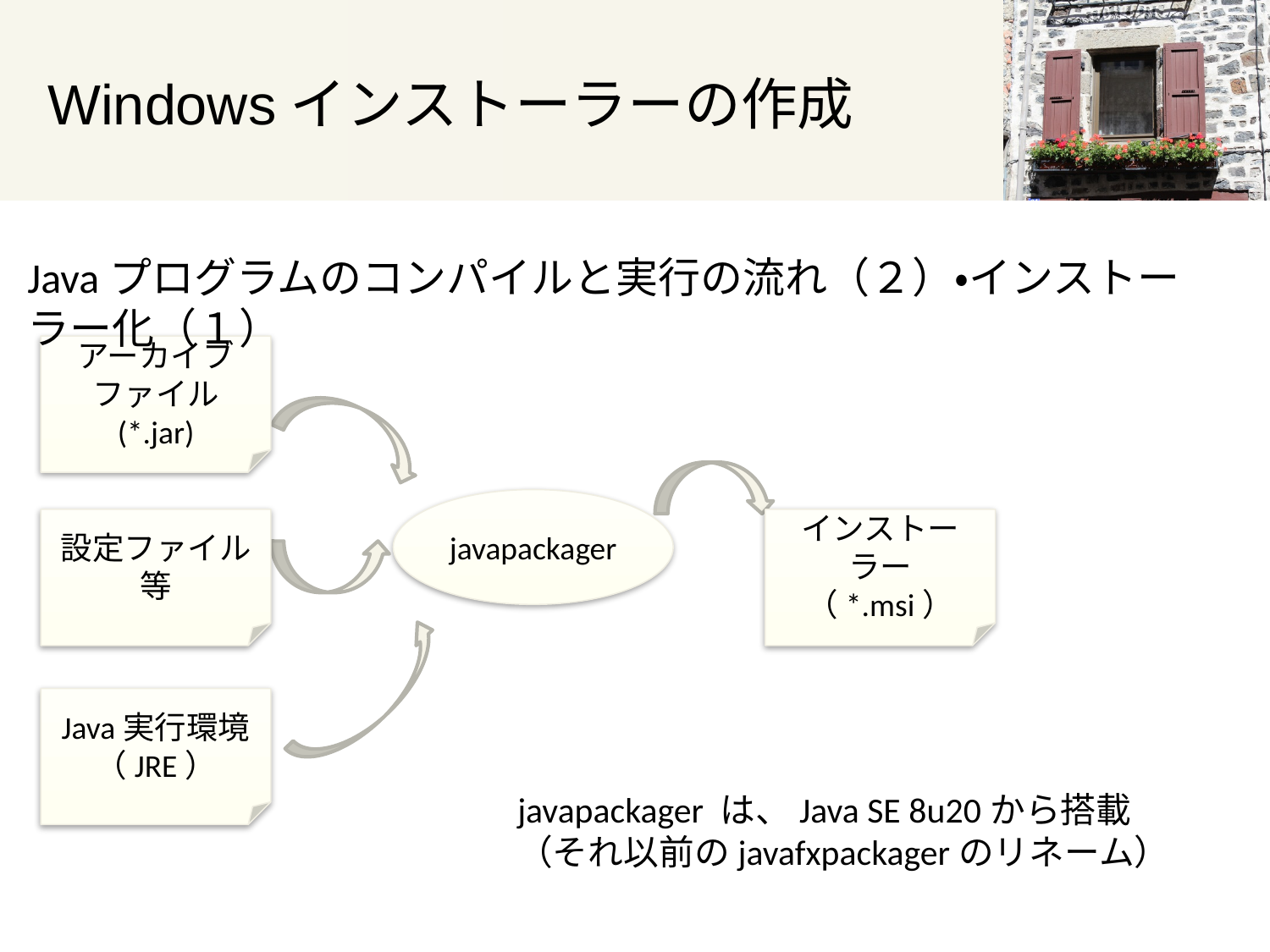

# Windowsインストーラーの作成
Javaプログラムのコンパイルと実行の流れ（２）・インストーラー化（１）
アーカイブ
ファイル
(*.jar)

javapackager
設定ファイル等
インストーラー
（*.msi）

Java実行環境
（JRE）
javapackager は、Java SE 8u20から搭載
（それ以前のjavafxpackagerのリネーム）